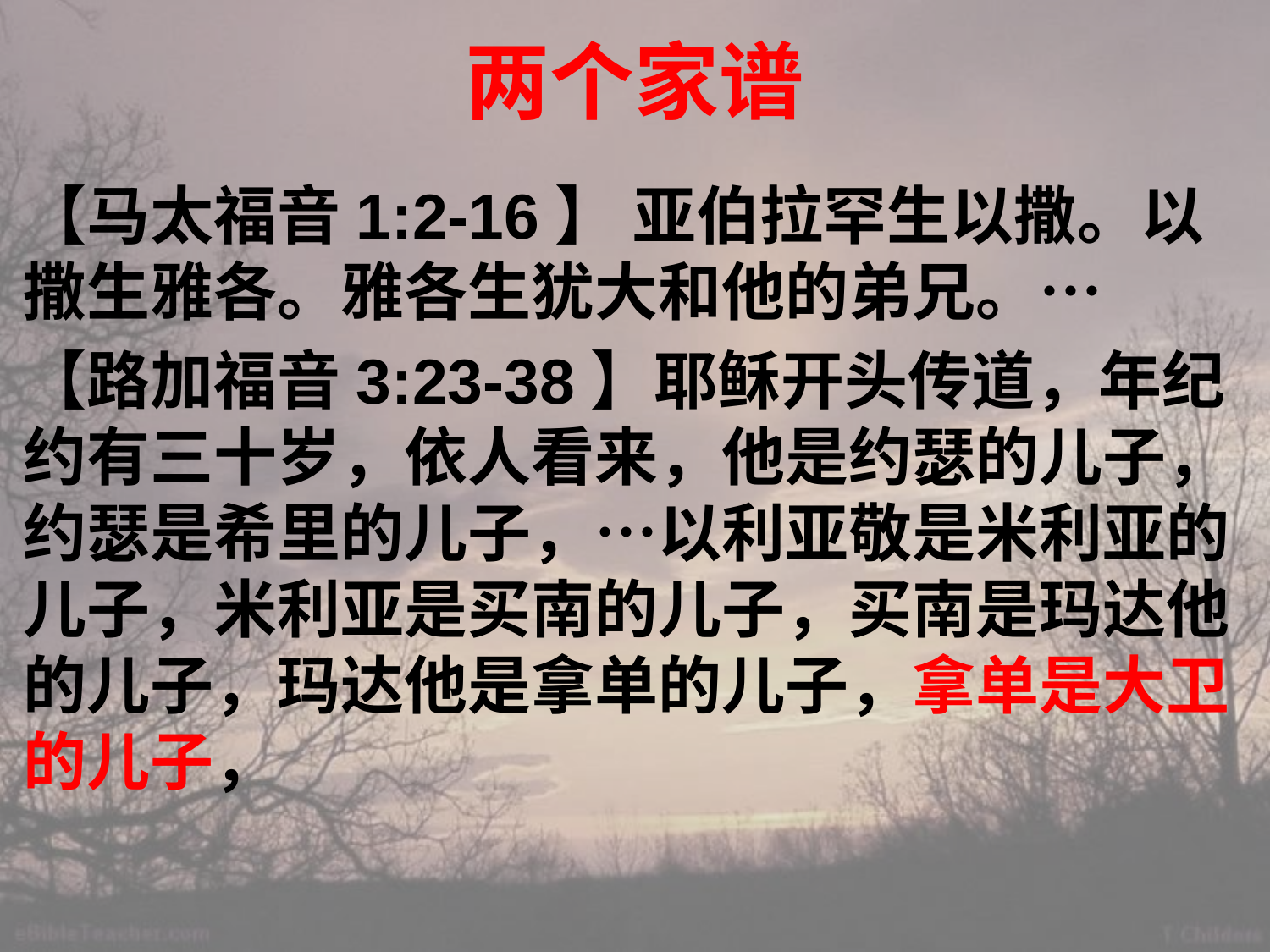

# 两个家谱
【马太福音1:2-16】 亚伯拉罕生以撒。以撒生雅各。雅各生犹大和他的弟兄。…
【路加福音3:23-38】耶稣开头传道，年纪约有三十岁，依人看来，他是约瑟的儿子，约瑟是希里的儿子，…以利亚敬是米利亚的儿子，米利亚是买南的儿子，买南是玛达他的儿子，玛达他是拿单的儿子，拿单是大卫的儿子，